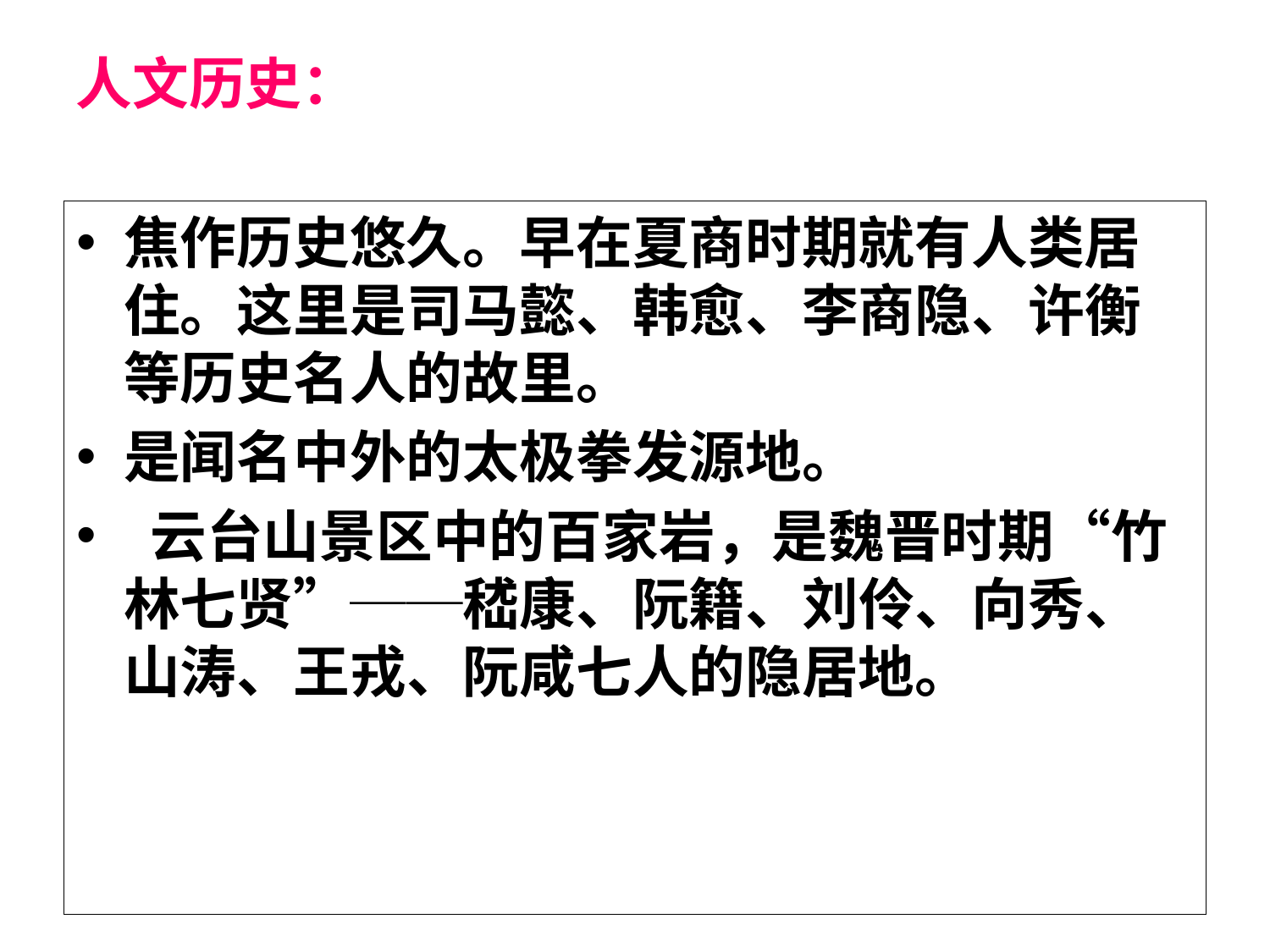

人文历史：
焦作历史悠久。早在夏商时期就有人类居住。这里是司马懿、韩愈、李商隐、许衡等历史名人的故里。
是闻名中外的太极拳发源地。
 云台山景区中的百家岩，是魏晋时期“竹林七贤”──嵇康、阮籍、刘伶、向秀、山涛、王戎、阮咸七人的隐居地。